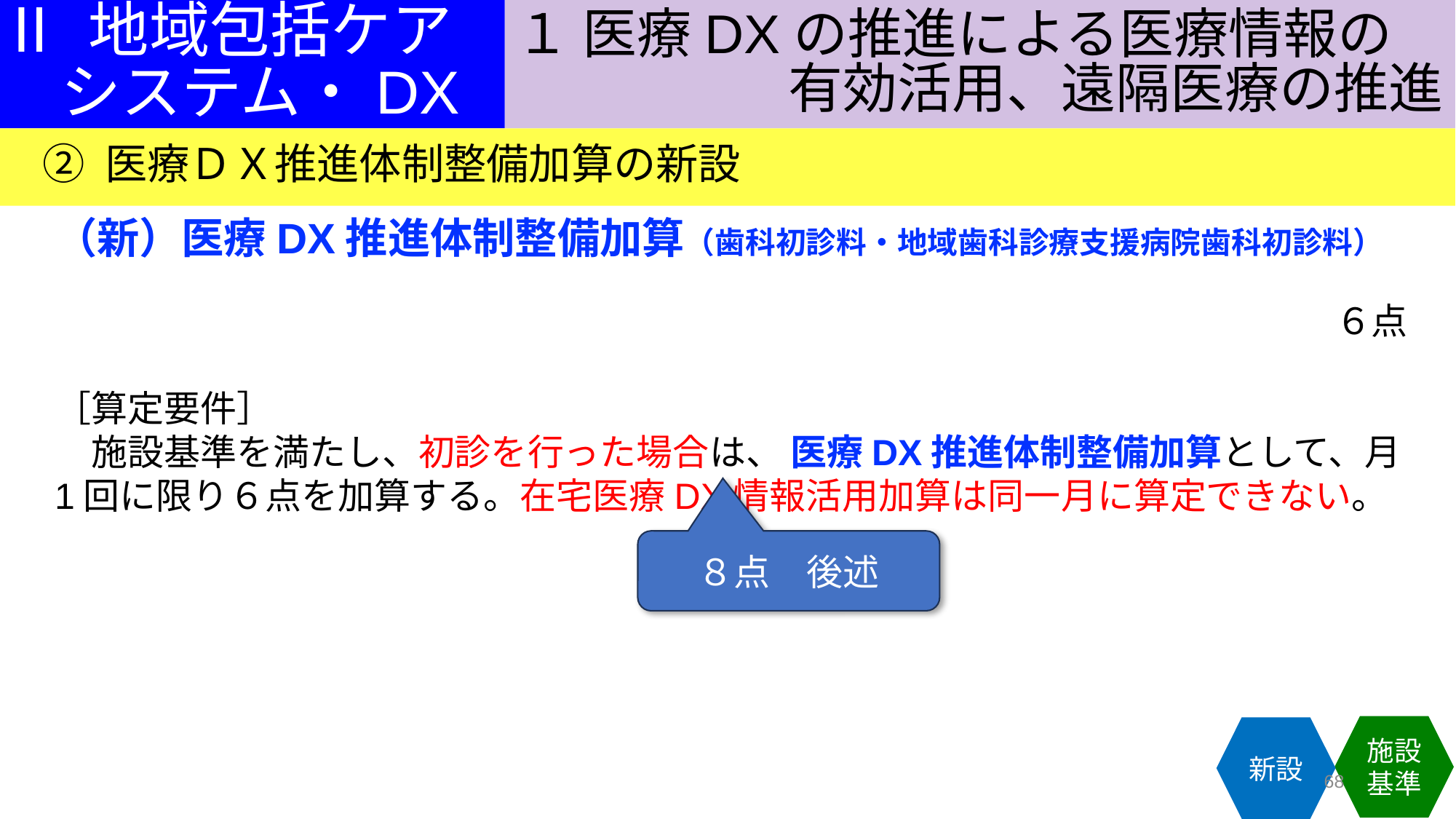

１ 医療DXの推進による医療情報の
　　　　　有効活用、遠隔医療の推進
Ⅱ 地域包括ケア
　システム・DX
② 医療ＤＸ推進体制整備加算の新設
（新）医療DX推進体制整備加算（歯科初診料・地域歯科診療支援病院歯科初診料）
６点

［算定要件］
　施設基準を満たし、初診を行った場合は、 医療DX推進体制整備加算として、月1回に限り６点を加算する。在宅医療DX情報活用加算は同一月に算定できない。

８点　後述
施設基準
新設
68